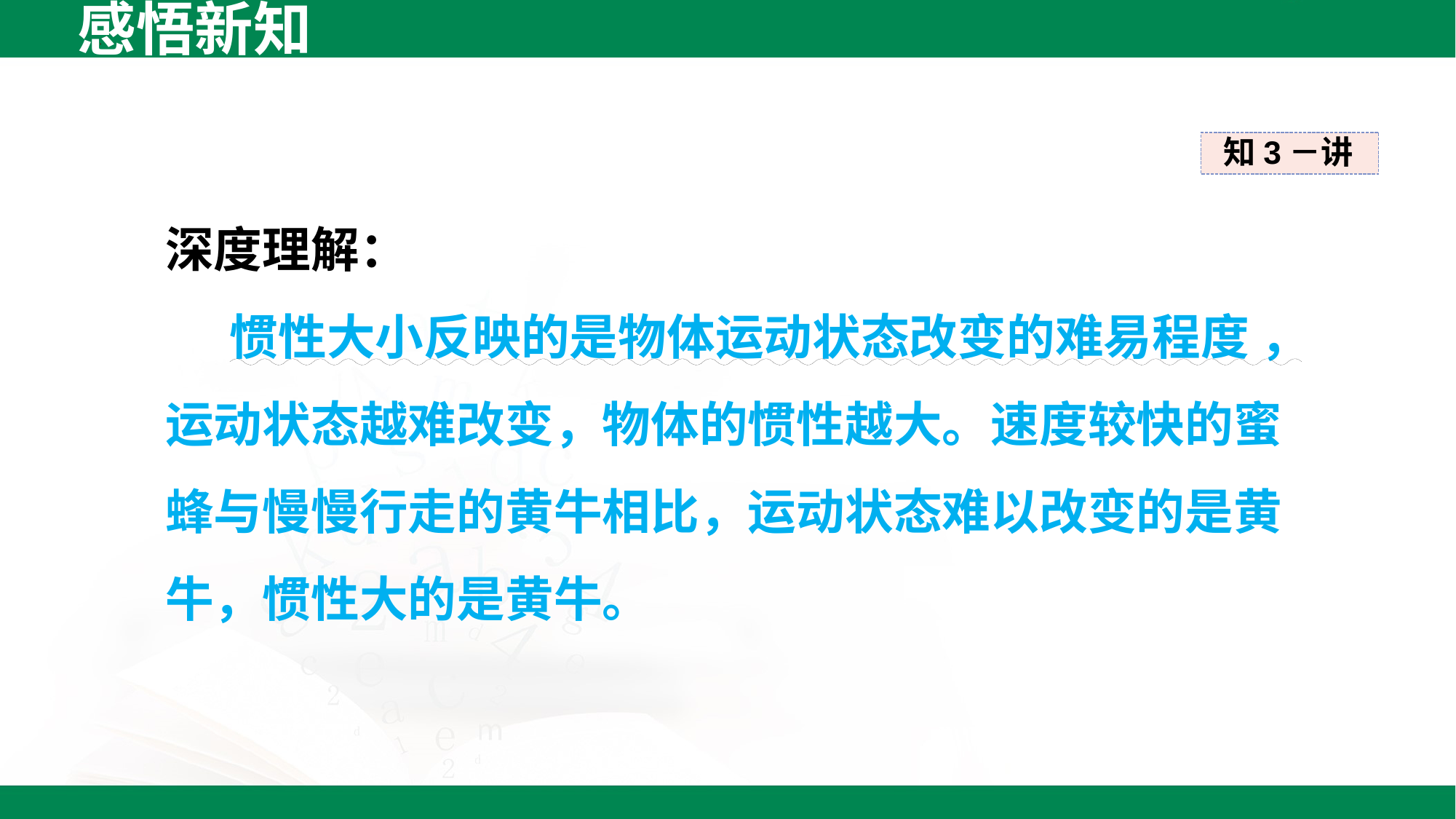

感悟新知
知3－讲

深度理解：
惯性大小反映的是物体运动状态改变的难易程度 ，运动状态越难改变，物体的惯性越大。速度较快的蜜蜂与慢慢行走的黄牛相比，运动状态难以改变的是黄牛，惯性大的是黄牛。